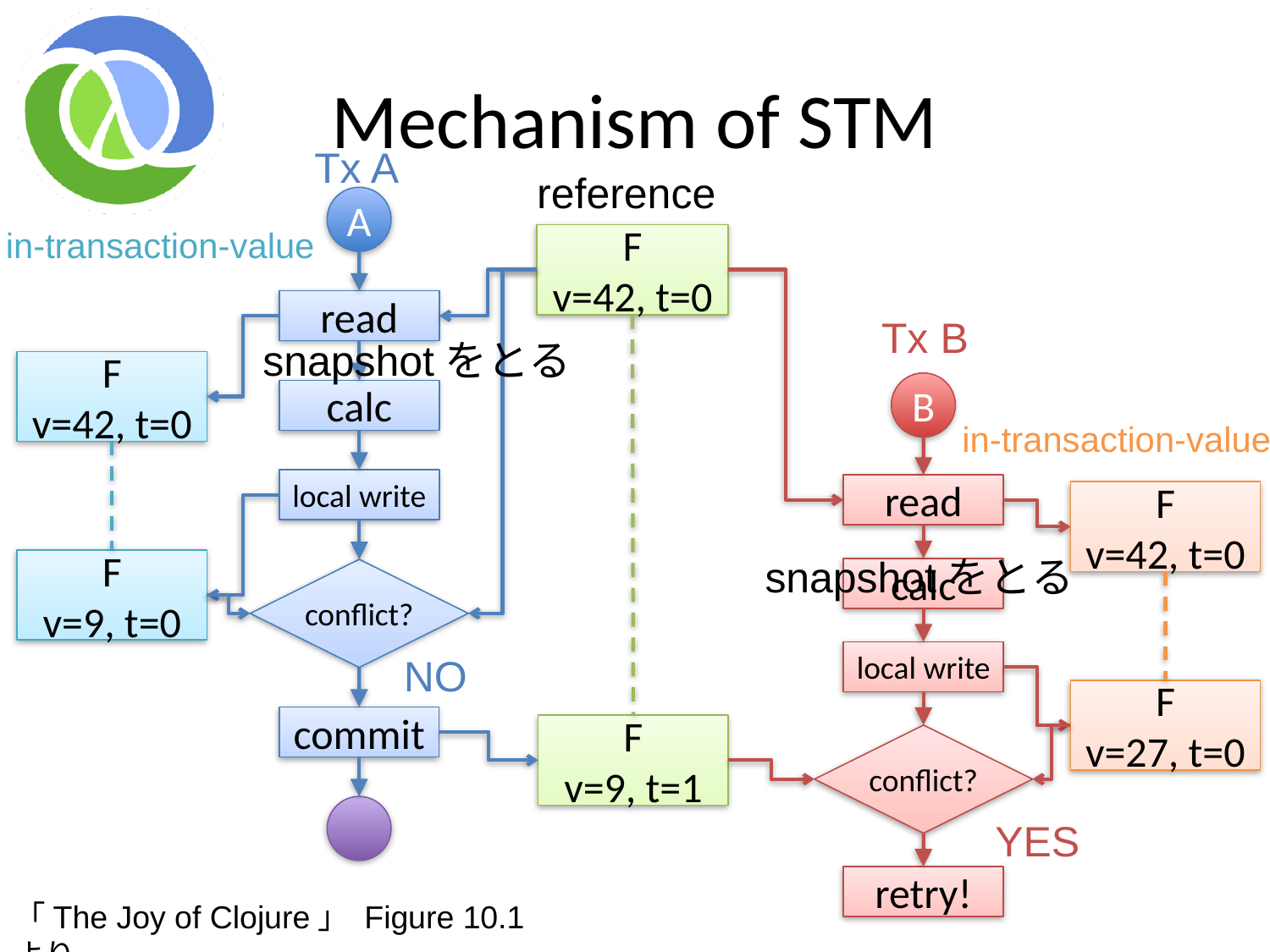

# Mechanism of STM
Tx A
reference
A
in-transaction-value
F
v=42, t=0
read
Tx B
snapshotをとる
F
v=42, t=0
B
calc
in-transaction-value
local write
read
F
v=42, t=0
snapshotをとる
F
v=9, t=0
calc
conflict?
local write
NO
F
v=27, t=0
commit
F
v=9, t=1
conflict?

YES
retry!
「The Joy of Clojure」 Figure 10.1より